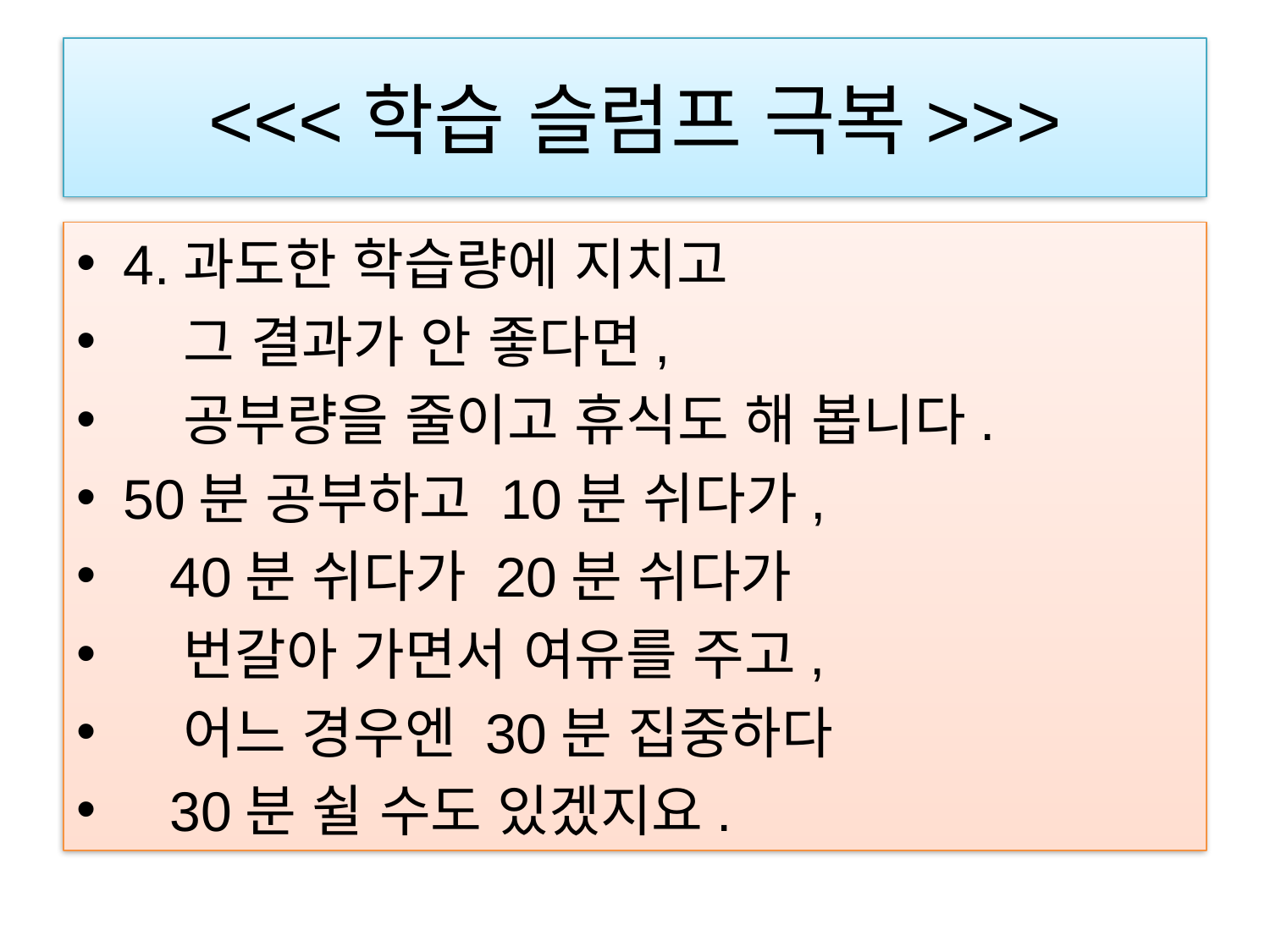

# <<<학습 슬럼프 극복>>>
4.과도한 학습량에 지치고
   그 결과가 안 좋다면,
   공부량을 줄이고 휴식도 해 봅니다.
50분 공부하고 10분 쉬다가,
   40분 쉬다가 20분 쉬다가
   번갈아 가면서 여유를 주고,
   어느 경우엔 30분 집중하다
   30분 쉴 수도 있겠지요.